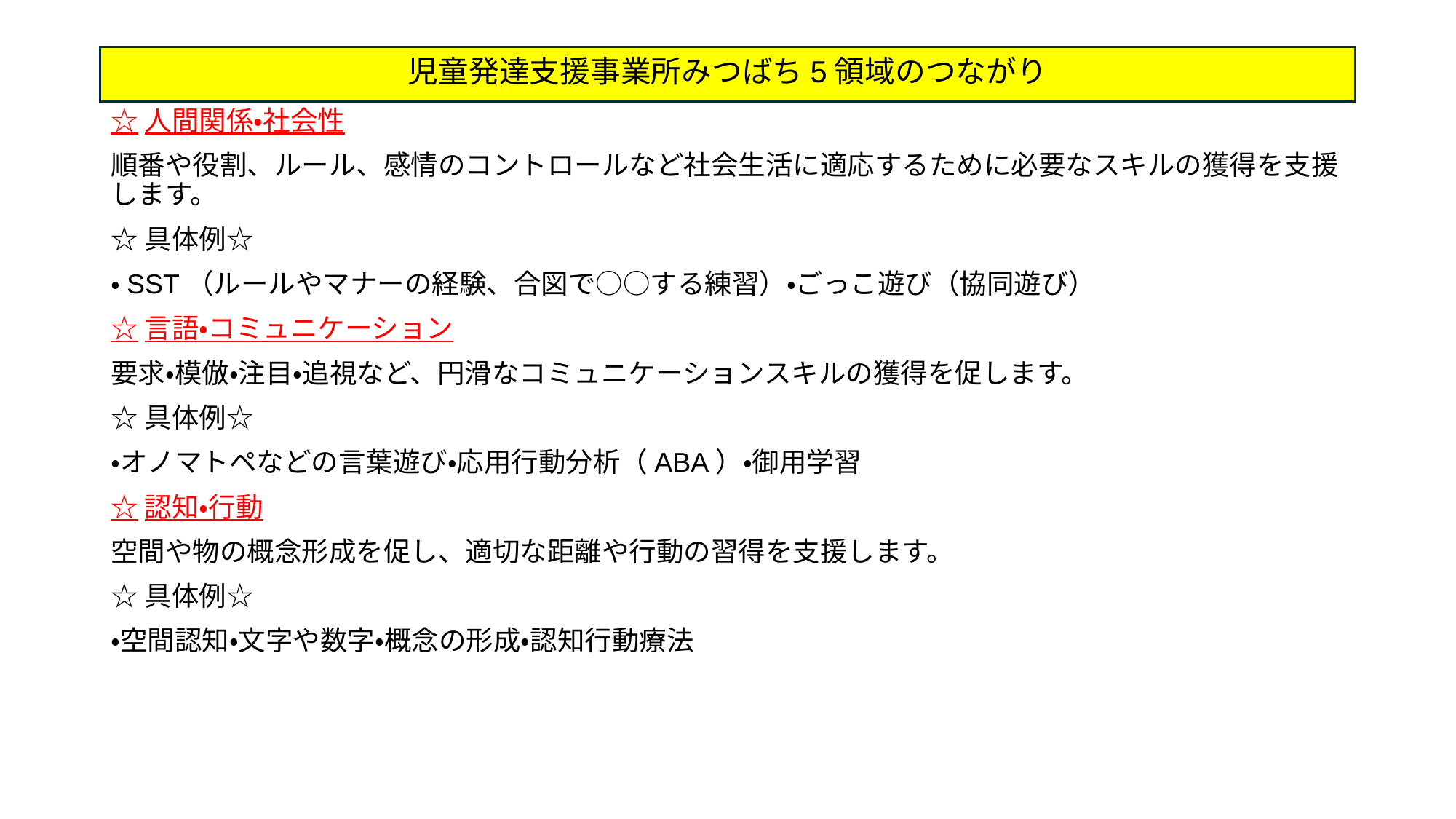

# 児童発達支援事業所みつばち5領域のつながり

☆⼈間関係・社会性
順番や役割、ルール、感情のコントロールなど社会⽣活に適応するために必要なスキルの獲得を⽀援します。
☆具体例☆
・SST（ルールやマナーの経験、合図で○○する練習）・ごっこ遊び（協同遊び）
☆⾔語・コミュニケーション
要求・模倣・注⽬・追視など、円滑なコミュニケーションスキルの獲得を促します。
☆具体例☆
・オノマトペなどの⾔葉遊び・応⽤⾏動分析（ABA）・御⽤学習
☆認知・⾏動
空間や物の概念形成を促し、適切な距離や⾏動の習得を⽀援します。
☆具体例☆
・空間認知・⽂字や数字・概念の形成・認知⾏動療法